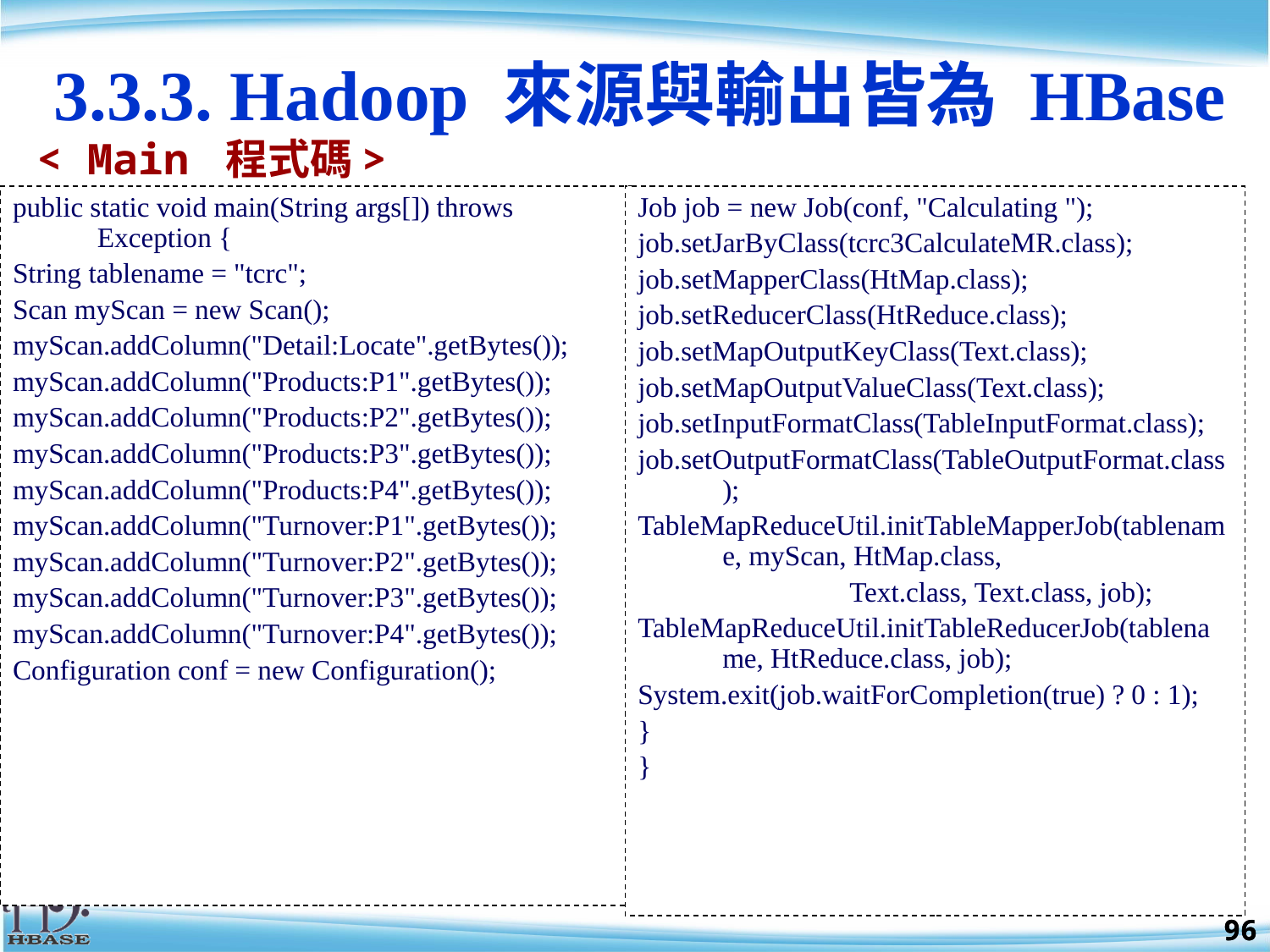

3.3.3. Hadoop 來源與輸出皆為 HBase
< Main 程式碼>
public static void main(String args[]) throws Exception {
String tablename = "tcrc";
Scan myScan = new Scan();
myScan.addColumn("Detail:Locate".getBytes());
myScan.addColumn("Products:P1".getBytes());
myScan.addColumn("Products:P2".getBytes());
myScan.addColumn("Products:P3".getBytes());
myScan.addColumn("Products:P4".getBytes());
myScan.addColumn("Turnover:P1".getBytes());
myScan.addColumn("Turnover:P2".getBytes());
myScan.addColumn("Turnover:P3".getBytes());
myScan.addColumn("Turnover:P4".getBytes());
Configuration conf = new Configuration();
Job job = new Job(conf, "Calculating ");
job.setJarByClass(tcrc3CalculateMR.class);
job.setMapperClass(HtMap.class);
job.setReducerClass(HtReduce.class);
job.setMapOutputKeyClass(Text.class);
job.setMapOutputValueClass(Text.class);
job.setInputFormatClass(TableInputFormat.class);
job.setOutputFormatClass(TableOutputFormat.class);
TableMapReduceUtil.initTableMapperJob(tablename, myScan, HtMap.class,
		Text.class, Text.class, job);
TableMapReduceUtil.initTableReducerJob(tablename, HtReduce.class, job);
System.exit(job.waitForCompletion(true) ? 0 : 1);
}
}

96
96